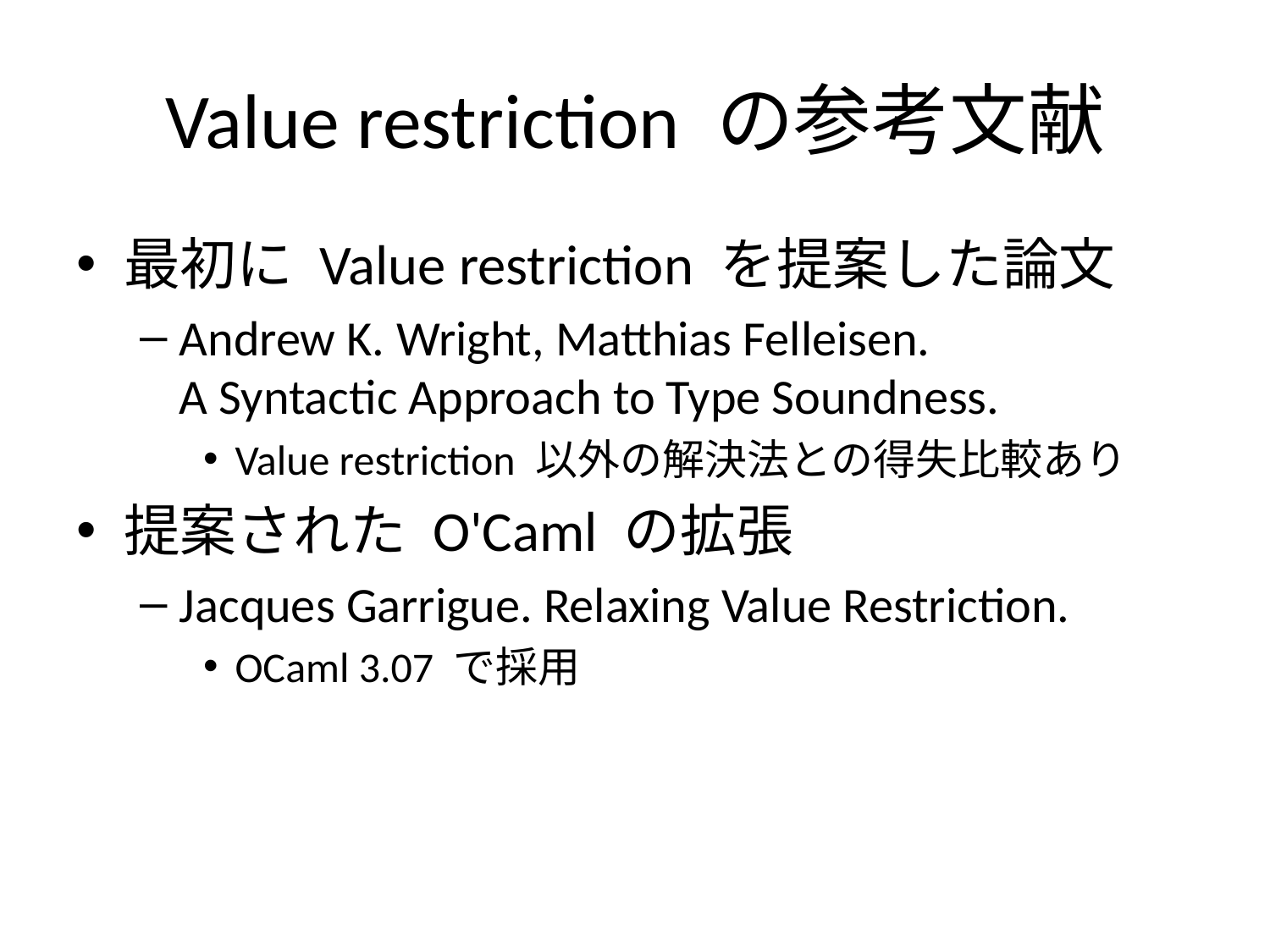

# Value restriction の参考文献
最初に Value restriction を提案した論文
Andrew K. Wright, Matthias Felleisen.
A Syntactic Approach to Type Soundness.
Value restriction 以外の解決法との得失比較あり
提案された O'Caml の拡張
Jacques Garrigue. Relaxing Value Restriction.
OCaml 3.07 で採用